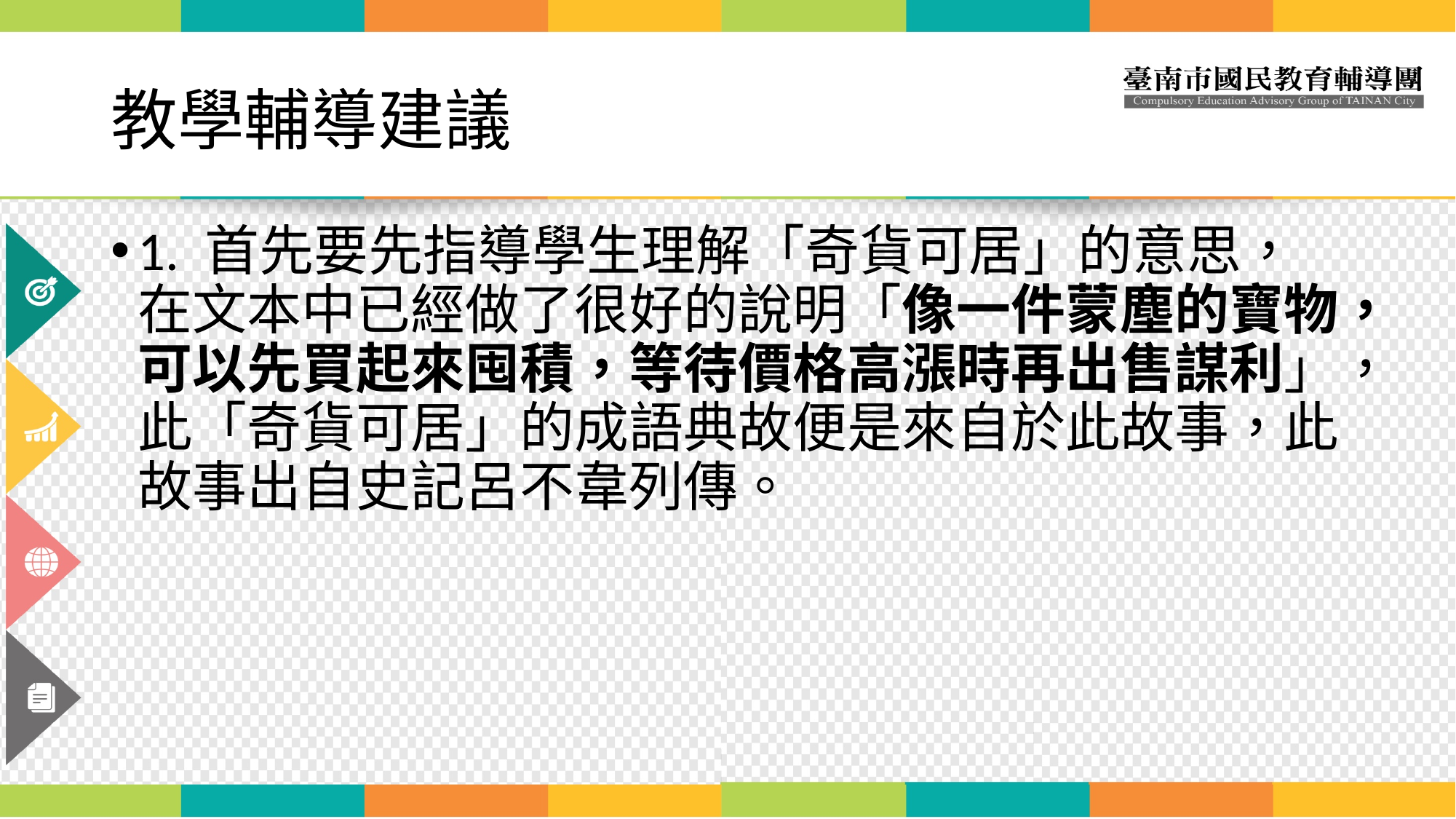

教學輔導建議
1. 首先要先指導學生理解「奇貨可居」的意思，在文本中已經做了很好的說明「像一件蒙塵的寶物，可以先買起來囤積，等待價格高漲時再出售謀利」，此「奇貨可居」的成語典故便是來自於此故事，此故事出自史記呂不韋列傳。